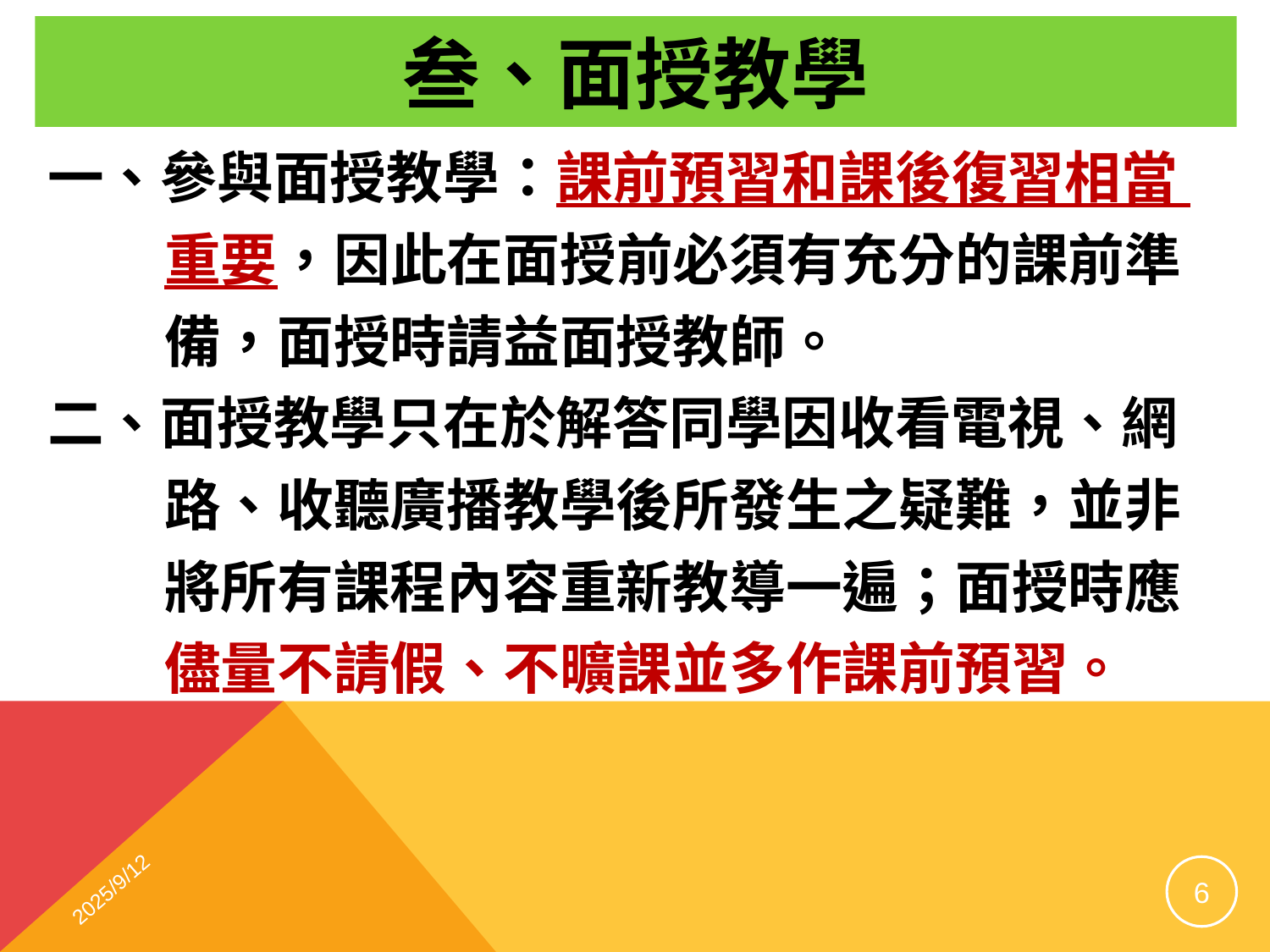

# 叁、面授教學
一、參與面授教學：課前預習和課後復習相當
        重要，因此在面授前必須有充分的課前準
        備，面授時請益面授教師。
二、面授教學只在於解答同學因收看電視、網
        路、收聽廣播教學後所發生之疑難，並非
        將所有課程內容重新教導一遍；面授時應
        儘量不請假、不曠課並多作課前預習。

2025/9/12
6